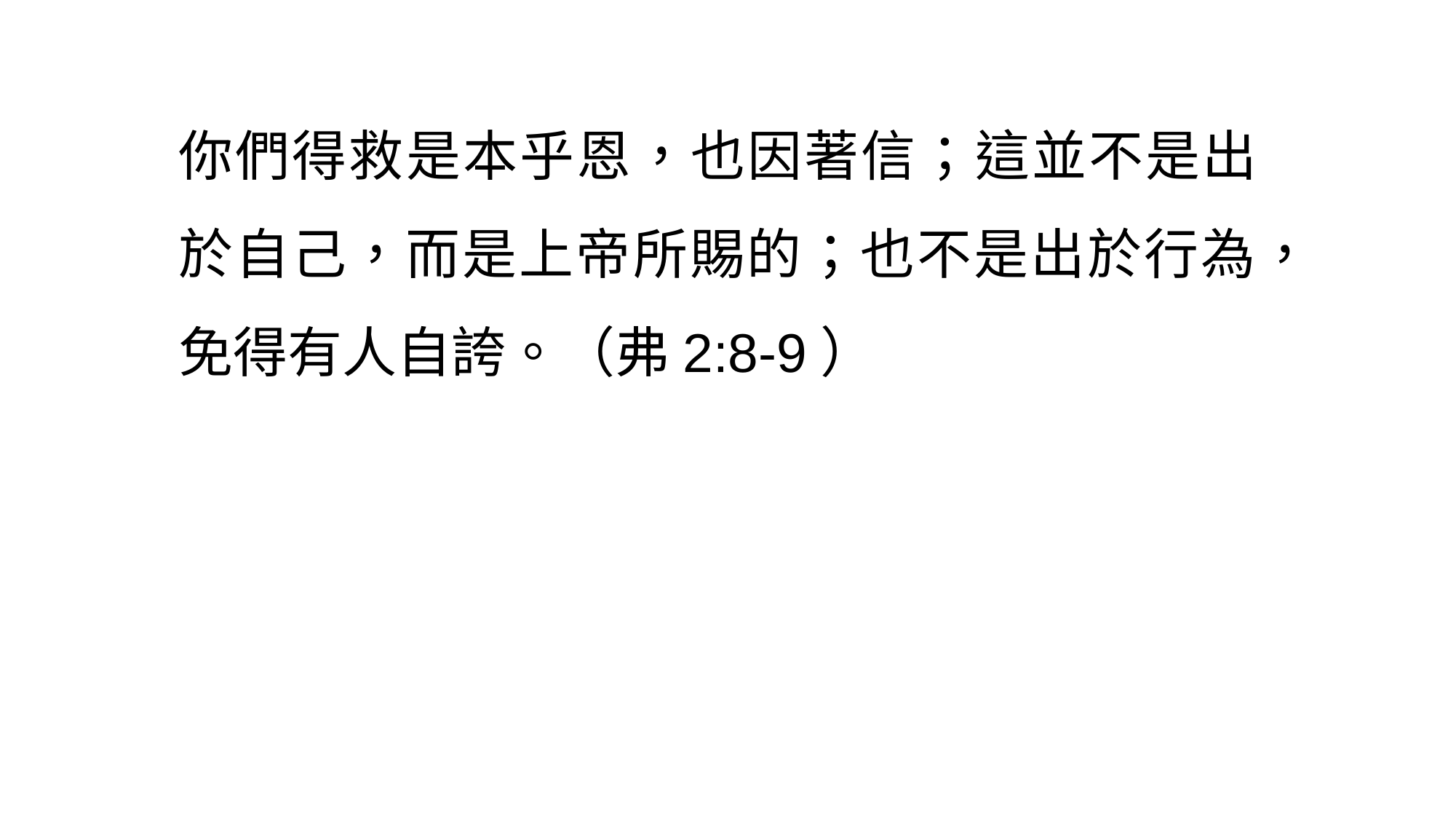

你們得救是本乎恩，也因著信；這並不是出於自己，而是上帝所賜的；也不是出於行為，免得有人自誇。（弗2:8-9）